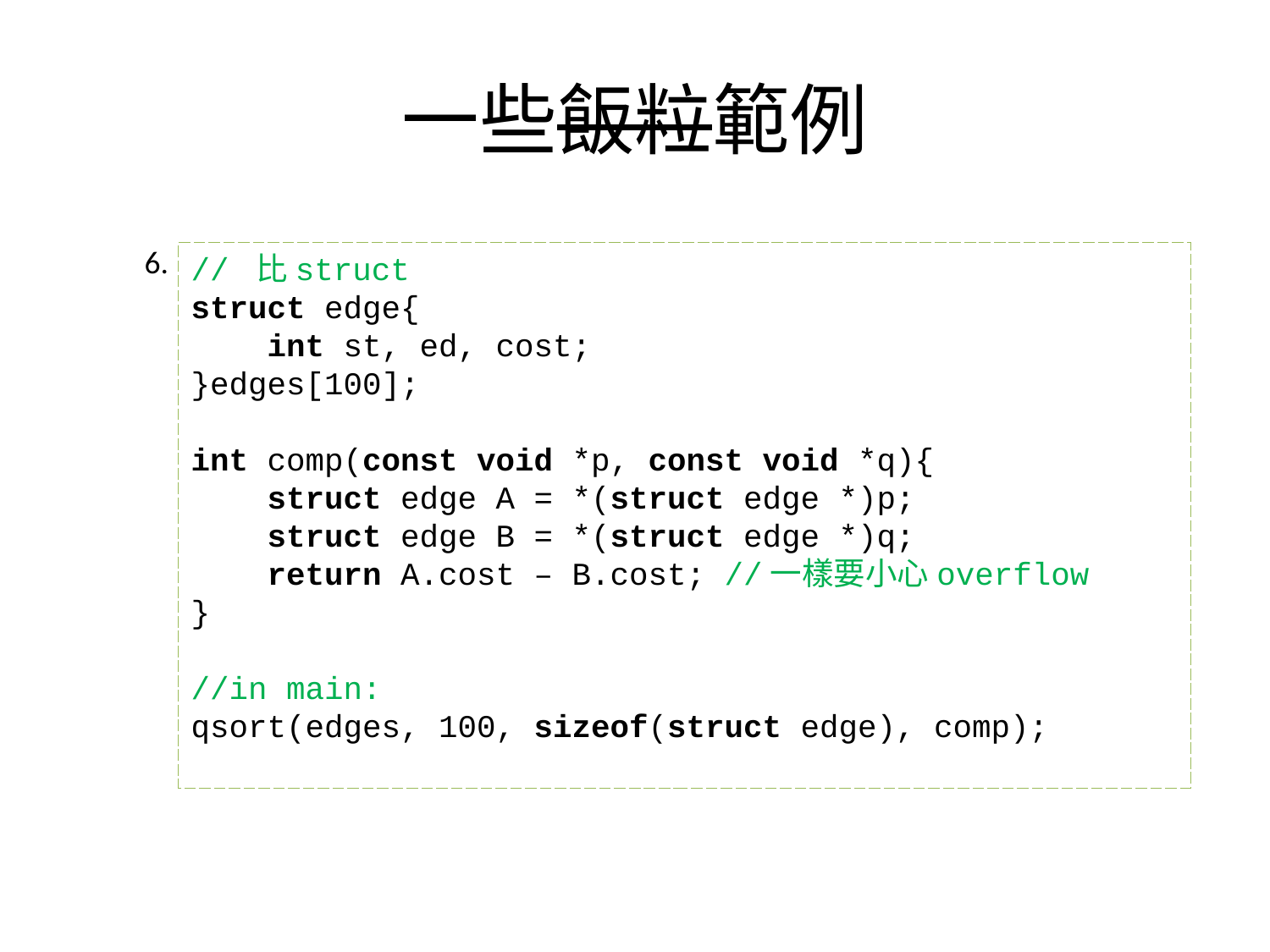

# 一些飯粒範例
6.
// 比struct
struct edge{
    int st, ed, cost;
}edges[100];

int comp(const void *p, const void *q){
    struct edge A = *(struct edge *)p;
    struct edge B = *(struct edge *)q;
    return A.cost – B.cost; //一樣要小心overflow
}

//in main:
qsort(edges, 100, sizeof(struct edge), comp);